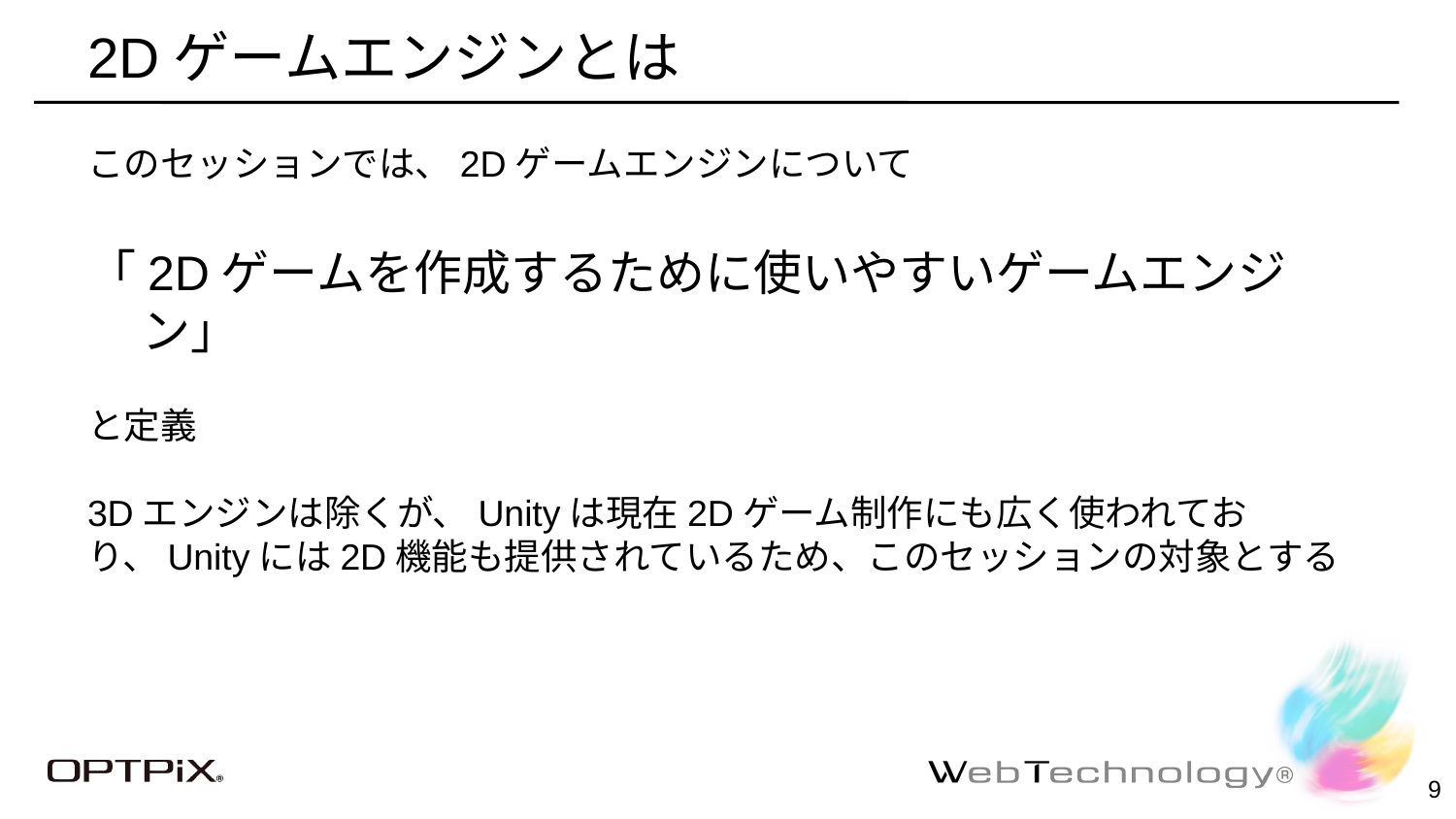

# 2Dゲームエンジンとは
このセッションでは、2Dゲームエンジンについて

「2Dゲームを作成するために使いやすいゲームエンジン」

と定義

3Dエンジンは除くが、Unityは現在2Dゲーム制作にも広く使われており、Unityには2D機能も提供されているため、このセッションの対象とする

9